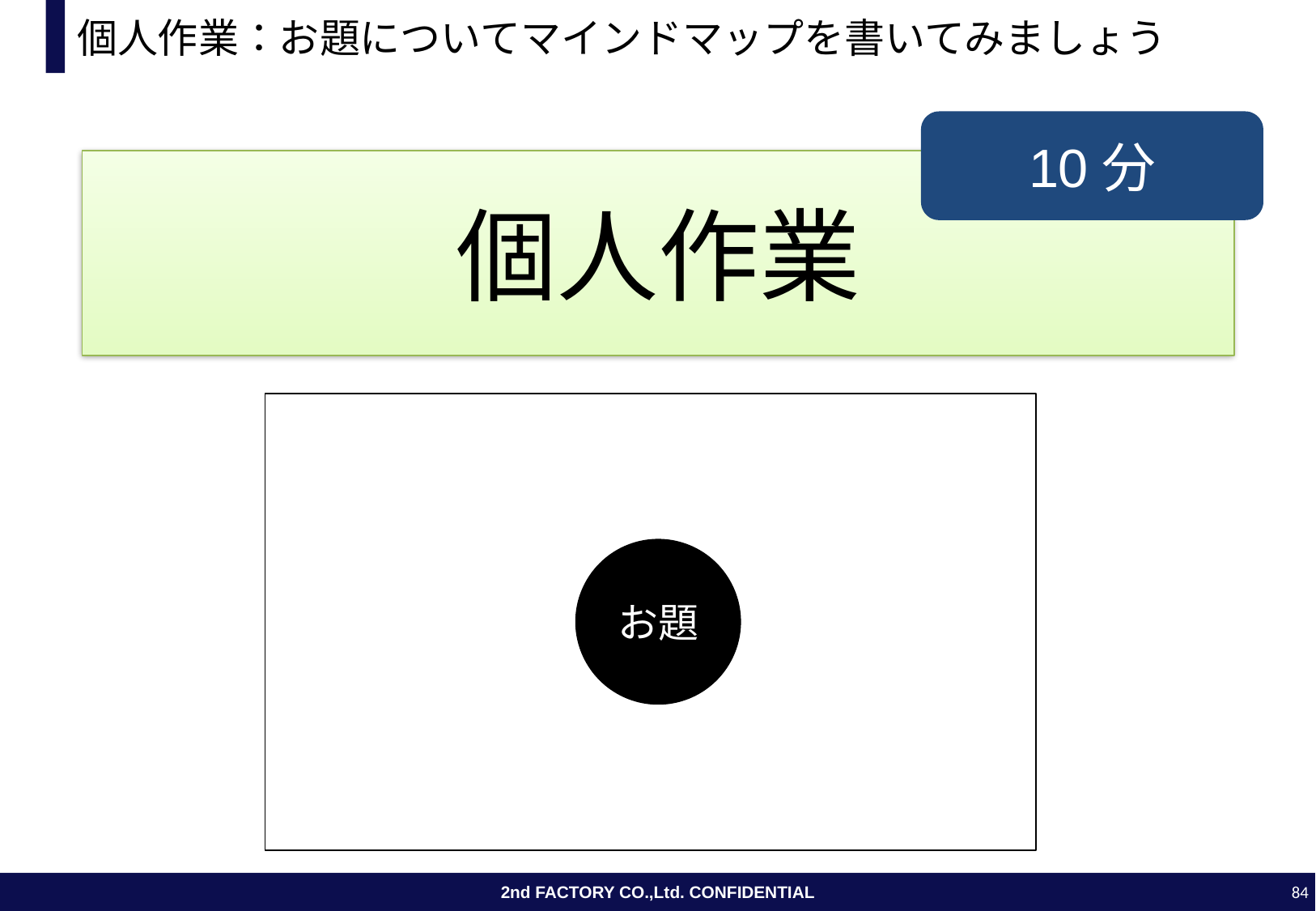

# 個人作業：お題についてマインドマップを書いてみましょう
10分
個人作業

お題